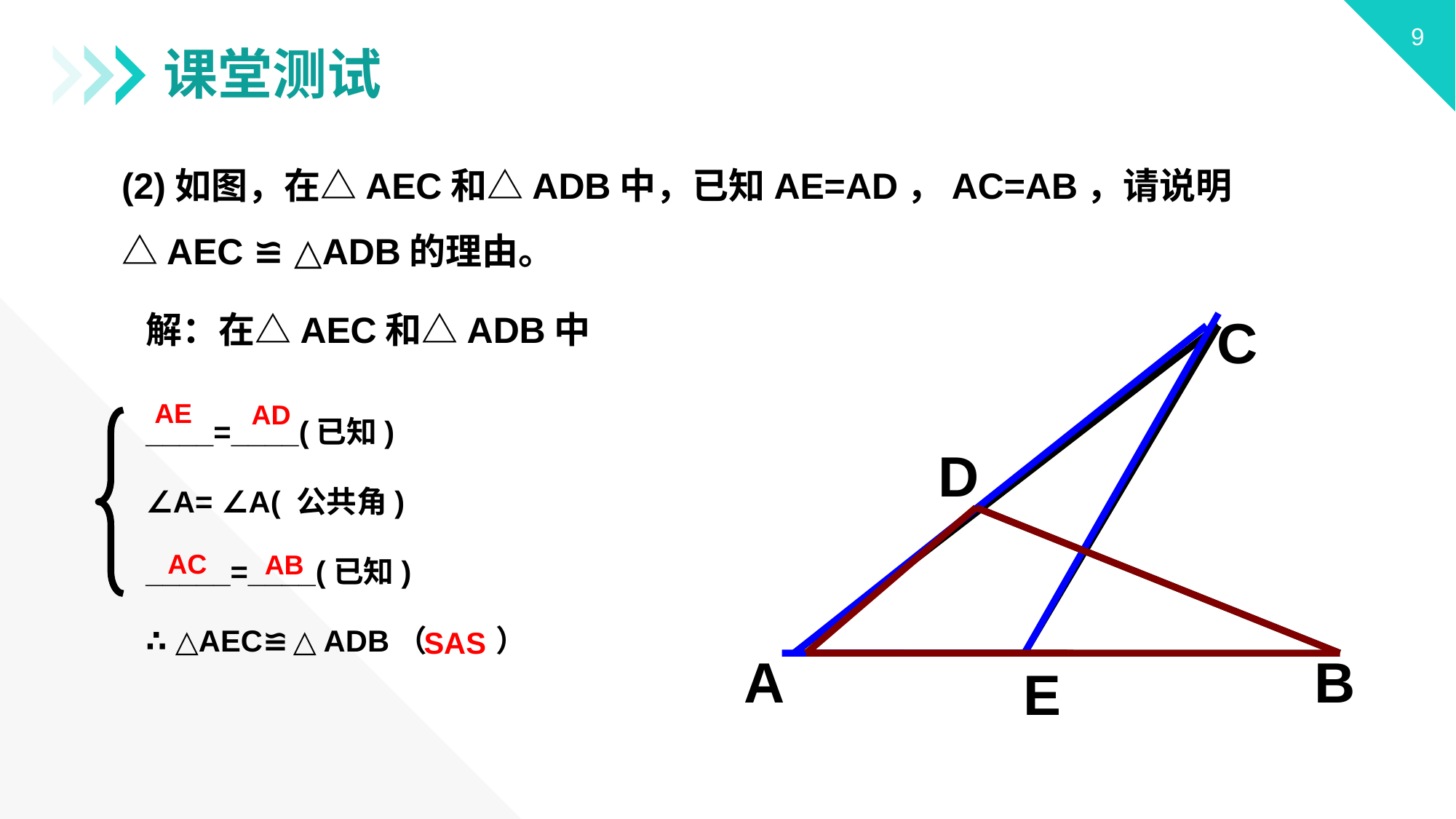

课堂测试
(2)如图，在△AEC和△ADB中，已知AE=AD，AC=AB，请说明△AEC ≌ △ADB的理由。
解：在△AEC和△ADB中
C

D
A
B
E

____=____(已知)
∠A= ∠A( 公共角)
_____=____(已知)
∴ △AEC≌△ADB（          ）
AE
AD

AC
AB
SAS